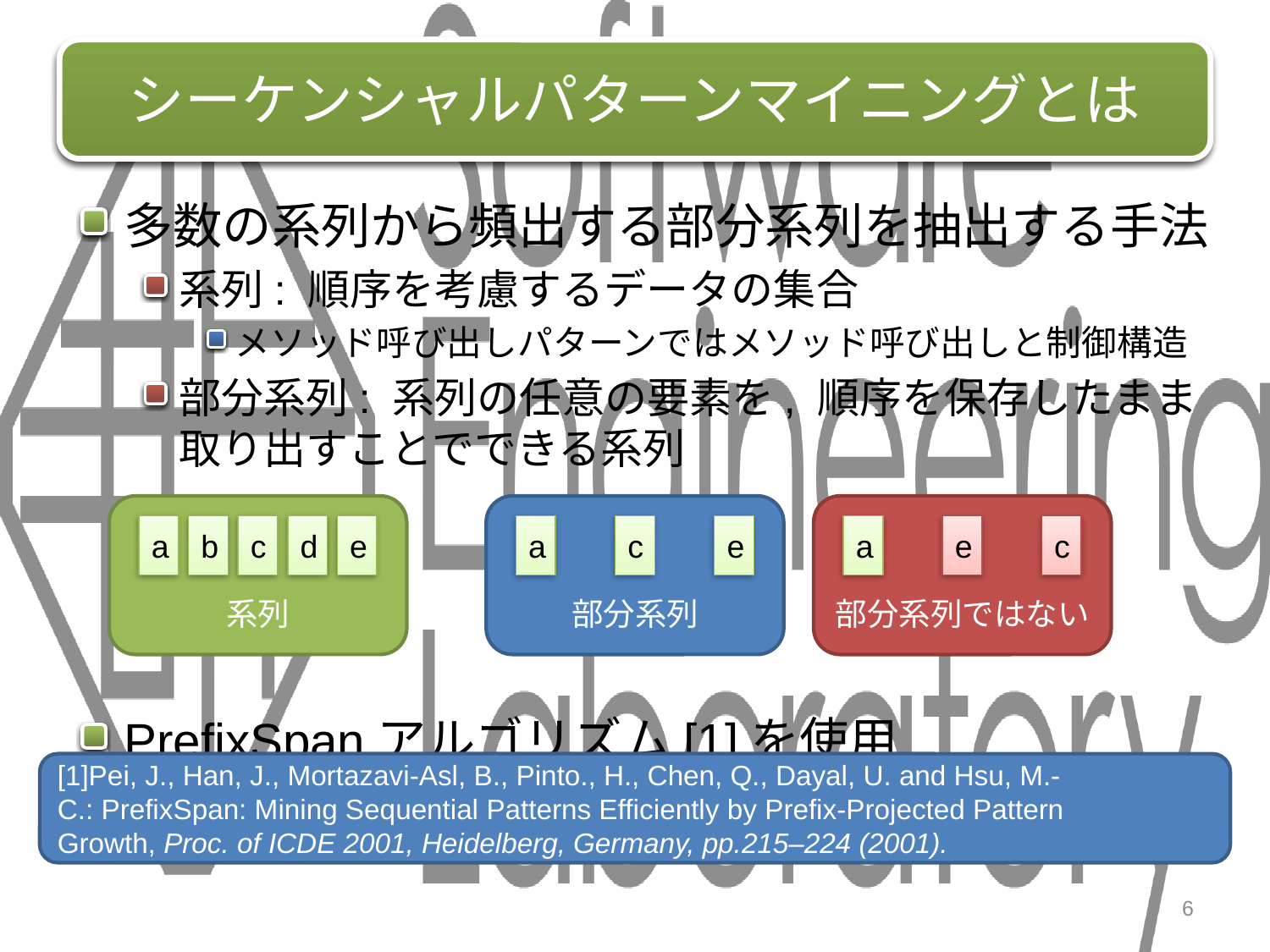

# シーケンシャルパターンマイニングとは
多数の系列から頻出する部分系列を抽出する手法
系列: 順序を考慮するデータの集合
メソッド呼び出しパターンではメソッド呼び出しと制御構造
部分系列: 系列の任意の要素を, 順序を保存したまま取り出すことでできる系列

PrefixSpanアルゴリズム[1]を使用

系列

部分系列

部分系列ではない
a
b
c
d
e
a
c
e
a
e
c
[1]Pei, J., Han, J., Mortazavi-Asl, B., Pinto., H., Chen, Q., Dayal, U. and Hsu, M.-
C.: PrefixSpan: Mining Sequential Patterns Efficiently by Prefix-Projected Pattern
Growth, Proc. of ICDE 2001, Heidelberg, Germany, pp.215–224 (2001).
6